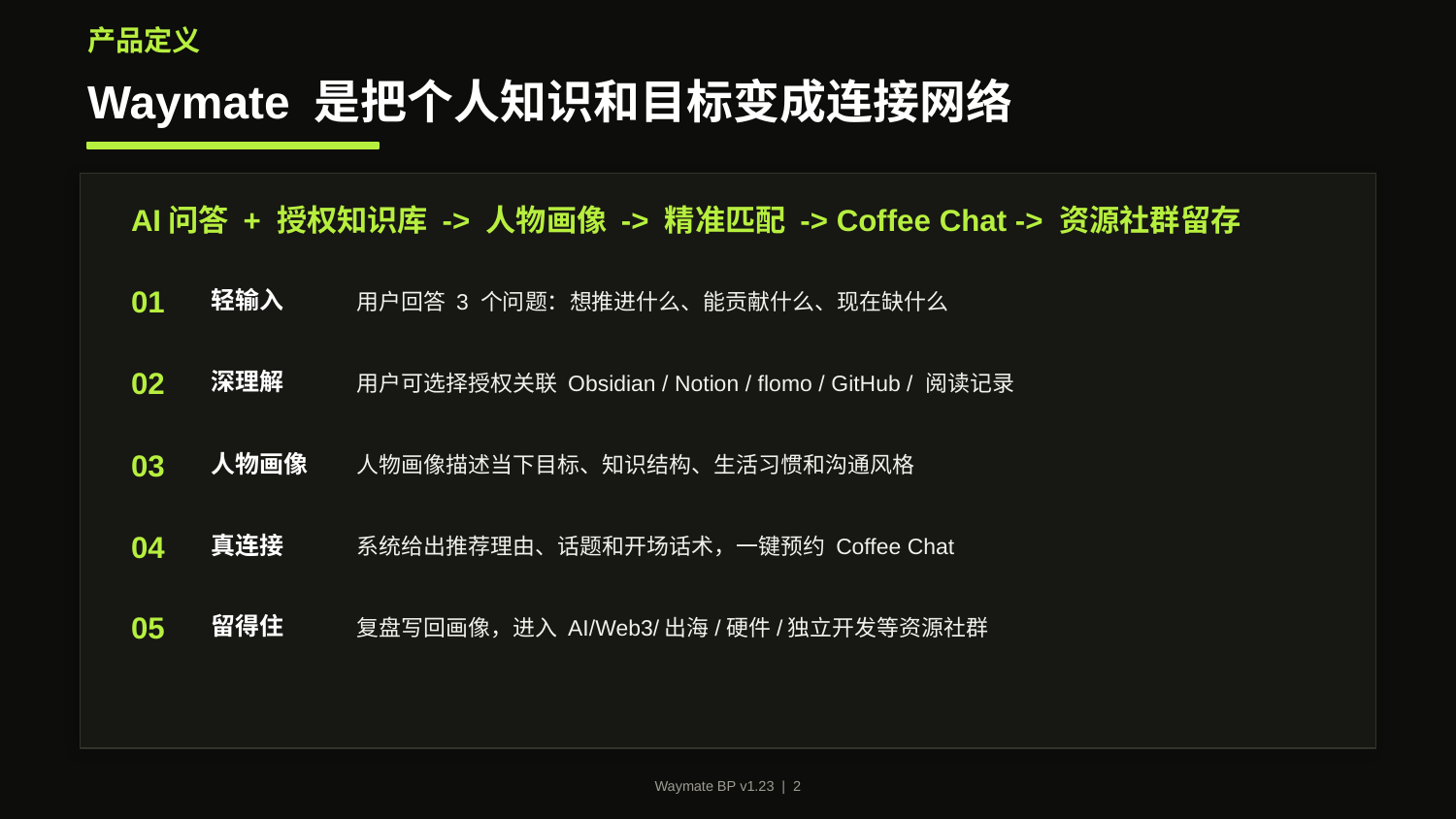

产品定义
Waymate 是把个人知识和目标变成连接网络

AI问答 + 授权知识库 -> 人物画像 -> 精准匹配 -> Coffee Chat -> 资源社群留存
01
轻输入
用户回答 3 个问题：想推进什么、能贡献什么、现在缺什么
02
深理解
用户可选择授权关联 Obsidian / Notion / flomo / GitHub / 阅读记录
03
人物画像
人物画像描述当下目标、知识结构、生活习惯和沟通风格
04
真连接
系统给出推荐理由、话题和开场话术，一键预约 Coffee Chat
05
留得住
复盘写回画像，进入 AI/Web3/出海/硬件/独立开发等资源社群
Waymate BP v1.23  |  2